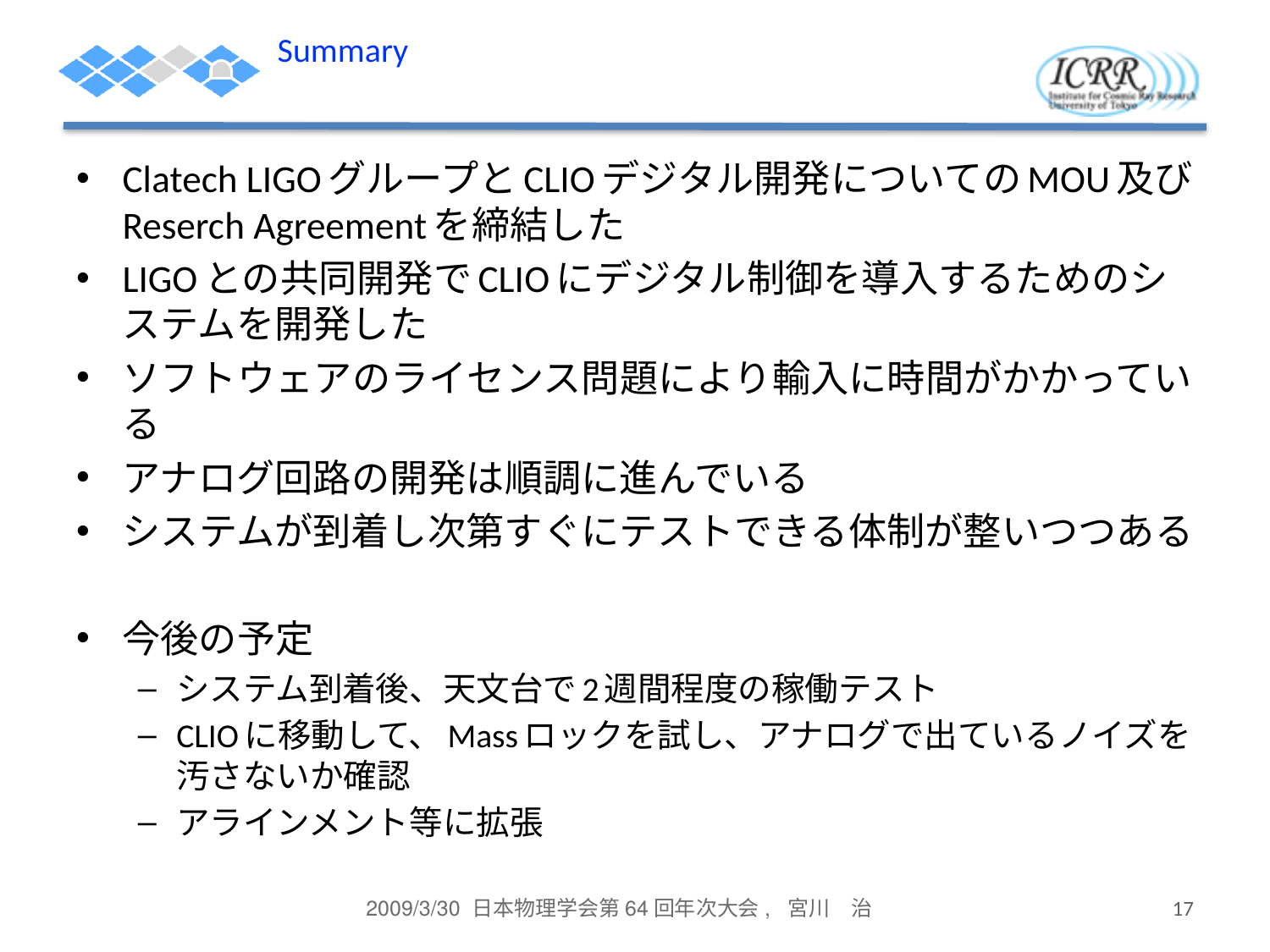

# Summary
Clatech LIGOグループとCLIOデジタル開発についてのMOU及びReserch Agreementを締結した
LIGOとの共同開発でCLIOにデジタル制御を導入するためのシステムを開発した
ソフトウェアのライセンス問題により輸入に時間がかかっている
アナログ回路の開発は順調に進んでいる
システムが到着し次第すぐにテストできる体制が整いつつある

今後の予定
システム到着後、天文台で2週間程度の稼働テスト
CLIOに移動して、Massロックを試し、アナログで出ているノイズを汚さないか確認
アラインメント等に拡張
2009/3/30 日本物理学会第64回年次大会,  宮川　治
17